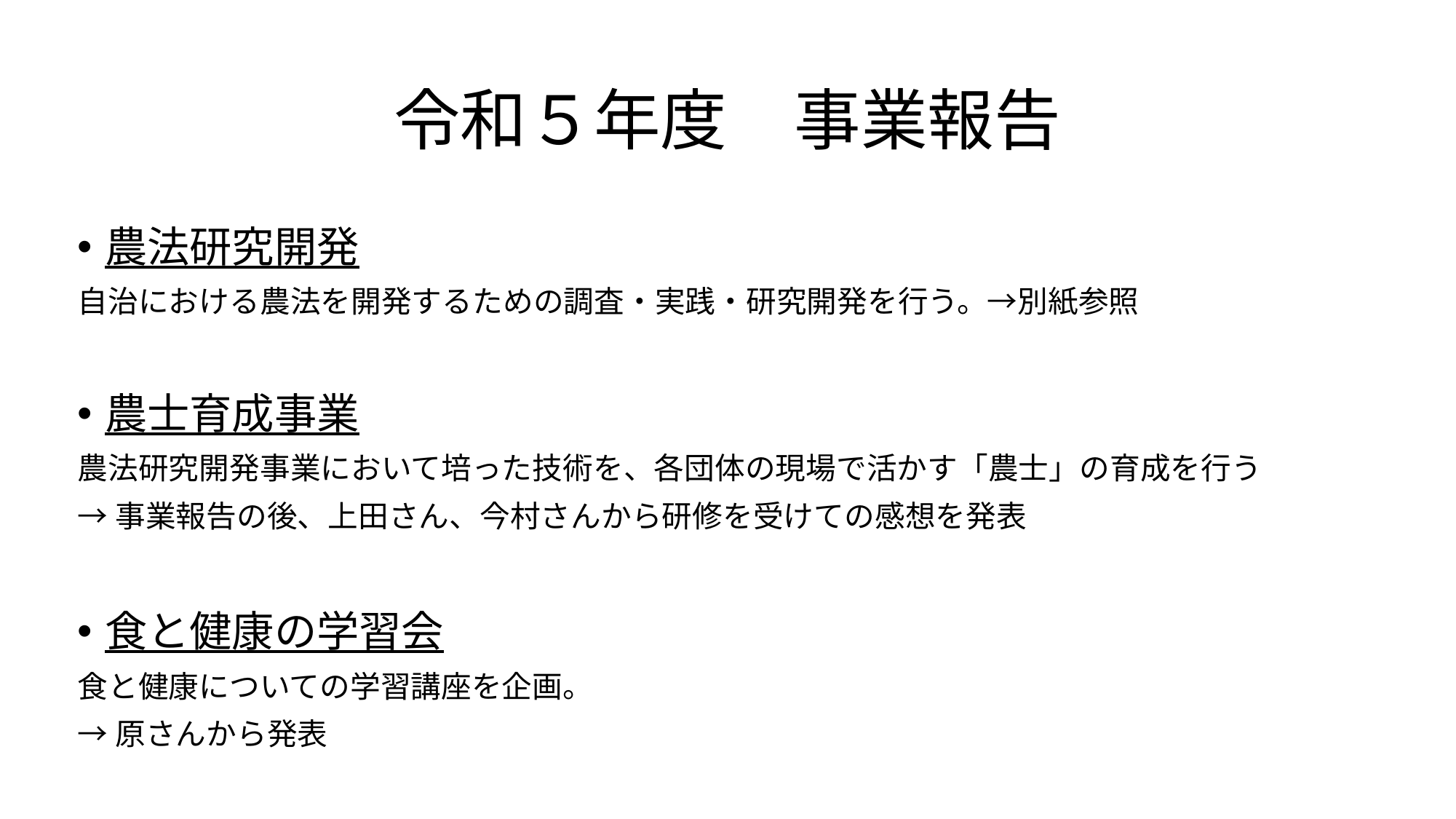

# 令和５年度　事業報告

農法研究開発
自治における農法を開発するための調査・実践・研究開発を行う。→別紙参照

農士育成事業
農法研究開発事業において培った技術を、各団体の現場で活かす「農士」の育成を行う
→事業報告の後、上田さん、今村さんから研修を受けての感想を発表

食と健康の学習会
食と健康についての学習講座を企画。
→原さんから発表